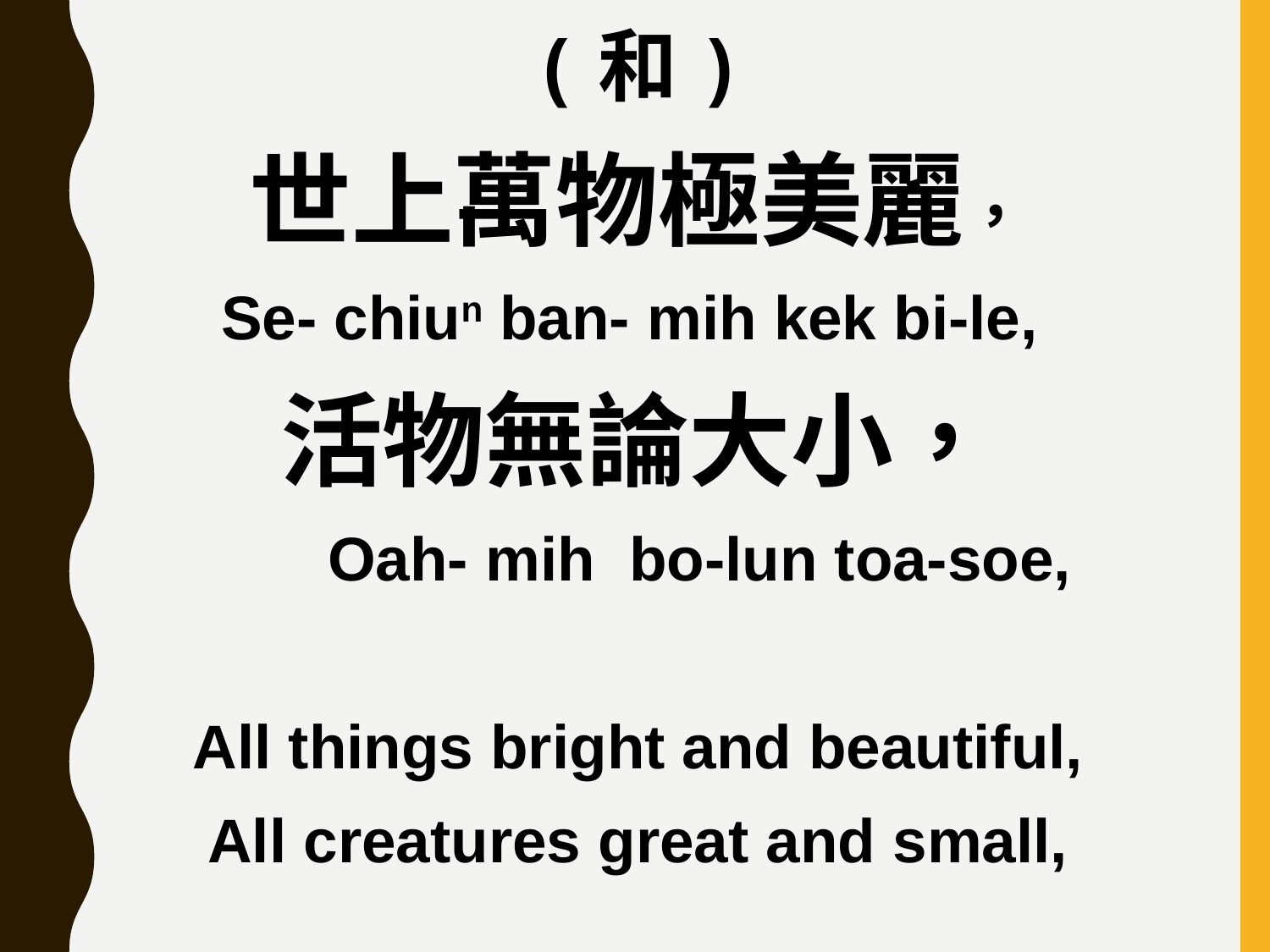

(和)
世上萬物極美麗，
Se- chiun ban- mih kek bi-le,
活物無論大小，
                  Oah- mih  bo-lun toa-soe,

All things bright and beautiful,
All creatures great and small,